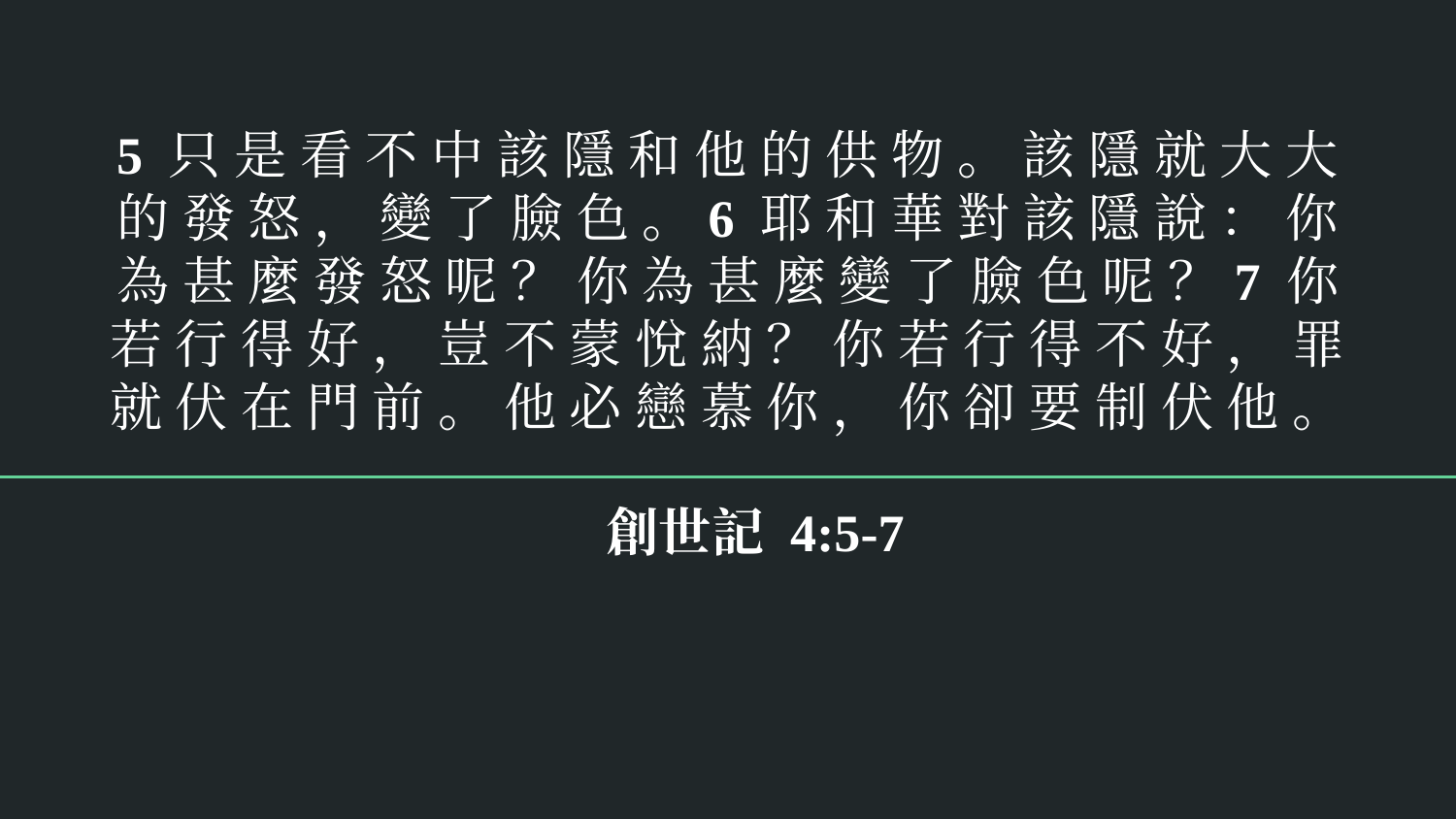

# 5 只 是 看 不 中 該 隱 和 他 的 供 物 。 該 隱 就 大 大 的 發 怒 ， 變 了 臉 色 。6 耶 和 華 對 該 隱 說 ： 你 為 甚 麼 發 怒 呢 ？ 你 為 甚 麼 變 了 臉 色 呢 ？7 你 若 行 得 好 ， 豈 不 蒙 悅 納 ？ 你 若 行 得 不 好 ， 罪 就 伏 在 門 前 。 他 必 戀 慕 你 ， 你 卻 要 制 伏 他 。
創世記 4:5-7